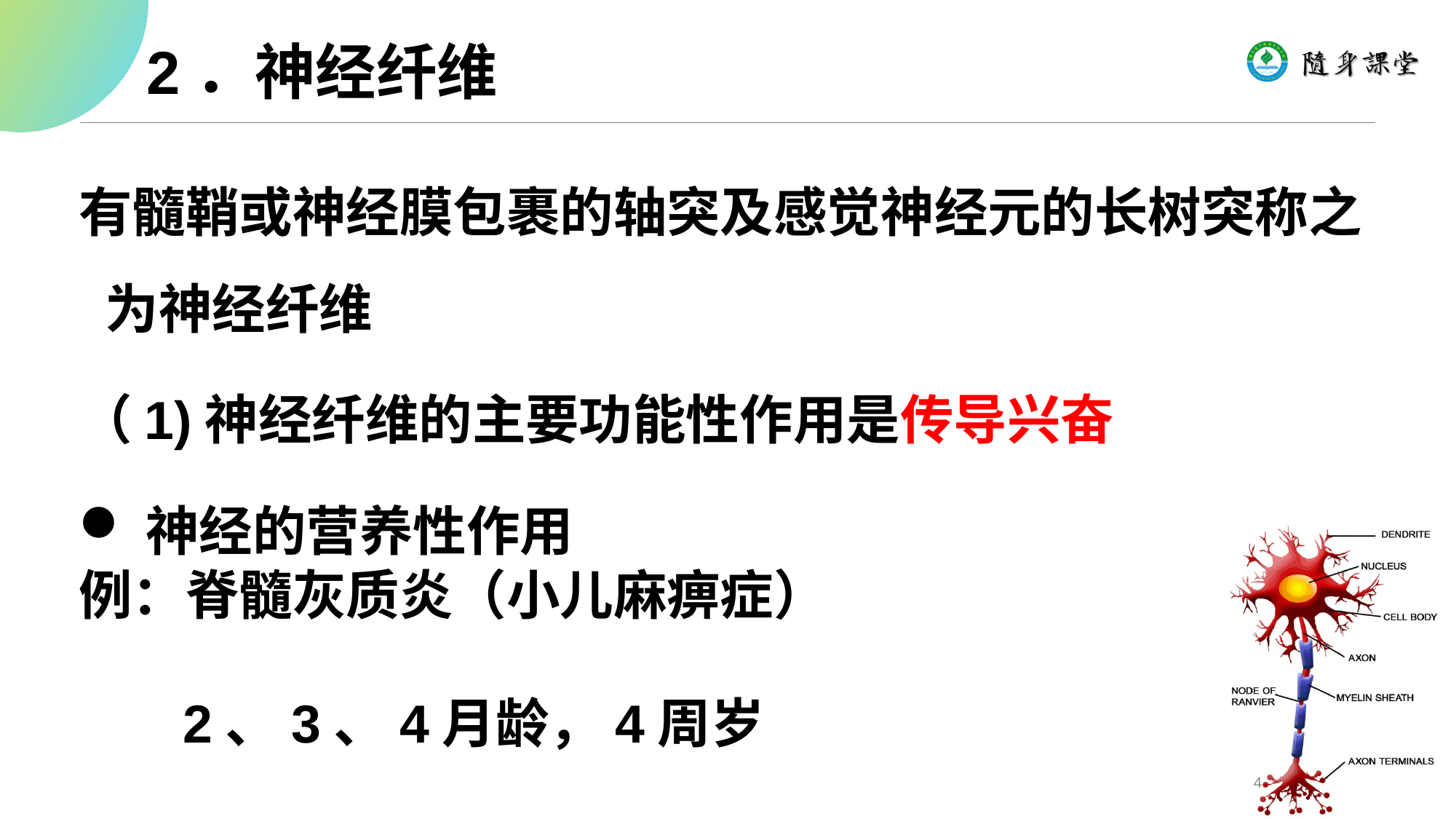

2．神经纤维
有髓鞘或神经膜包裹的轴突及感觉神经元的长树突称之为神经纤维
（1)神经纤维的主要功能性作用是传导兴奋
神经的营养性作用
例：脊髓灰质炎（小儿麻痹症）

       2、3、4月龄，4周岁

4